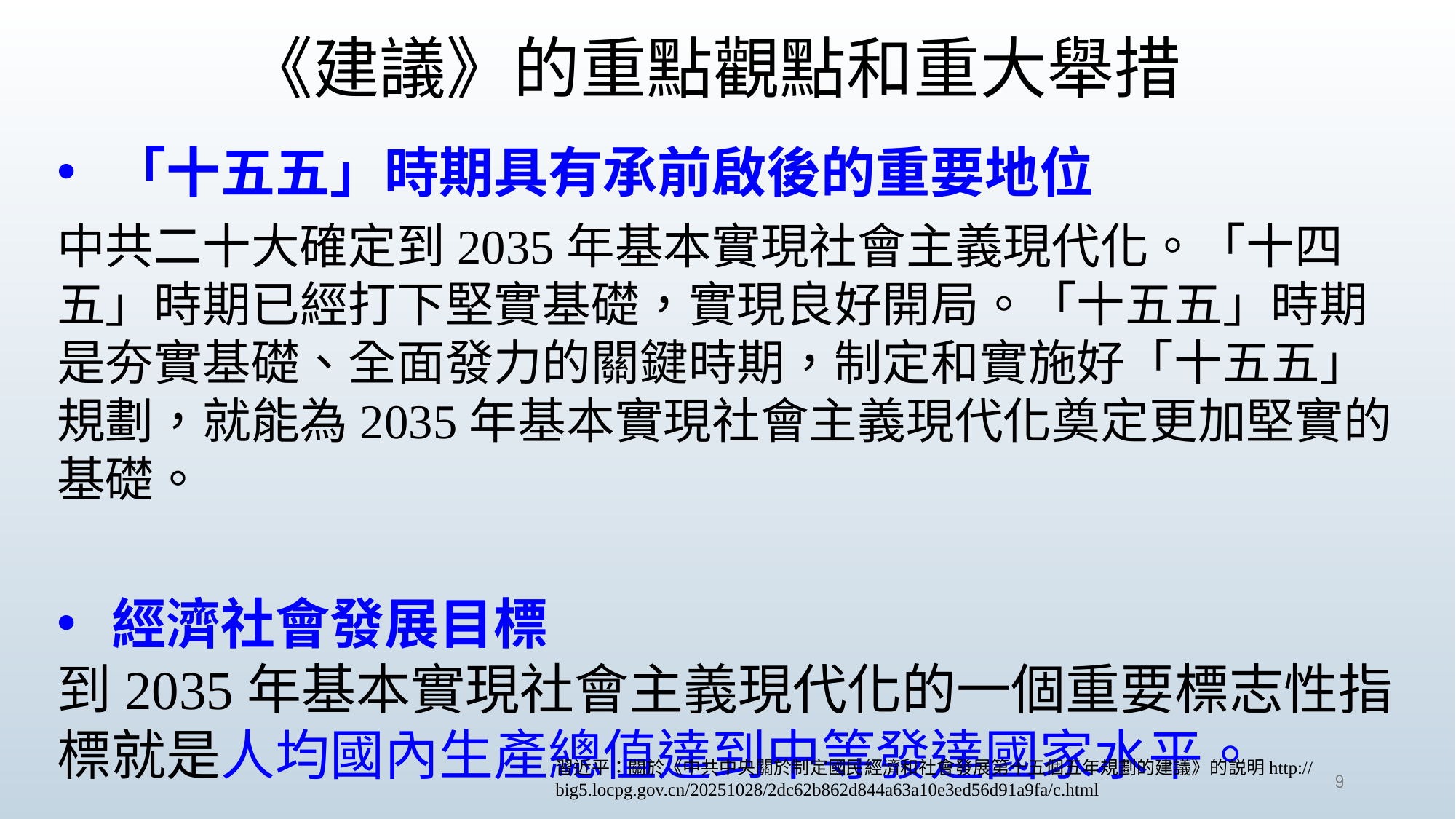

# 《建議》的重點觀點和重大舉措
「十五五」時期具有承前啟後的重要地位
中共二十大確定到2035年基本實現社會主義現代化。「十四五」時期已經打下堅實基礎，實現良好開局。「十五五」時期是夯實基礎、全面發力的關鍵時期，制定和實施好「十五五」規劃，就能為2035年基本實現社會主義現代化奠定更加堅實的基礎。

經濟社會發展目標
到2035年基本實現社會主義現代化的一個重要標志性指標就是人均國內生產總值達到中等發達國家水平。
習近平：關於《中共中央關於制定國民經濟和社會發展第十五個五年規劃的建議》的説明http://big5.locpg.gov.cn/20251028/2dc62b862d844a63a10e3ed56d91a9fa/c.html
9